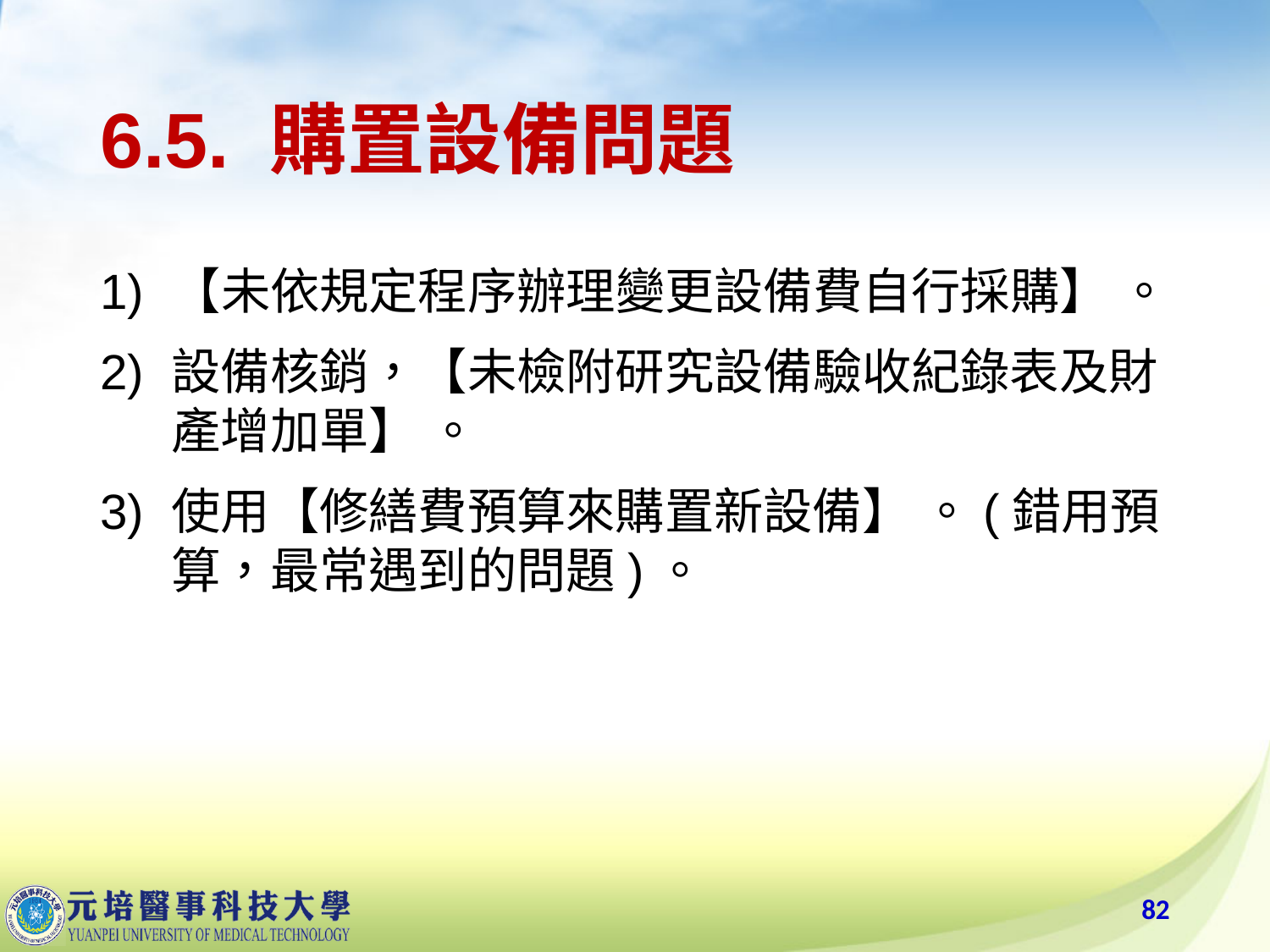

# 6.5. 購置設備問題
【未依規定程序辦理變更設備費自行採購】 。
設備核銷，【未檢附研究設備驗收紀錄表及財產增加單】 。
使用【修繕費預算來購置新設備】 。(錯用預算，最常遇到的問題)。
82